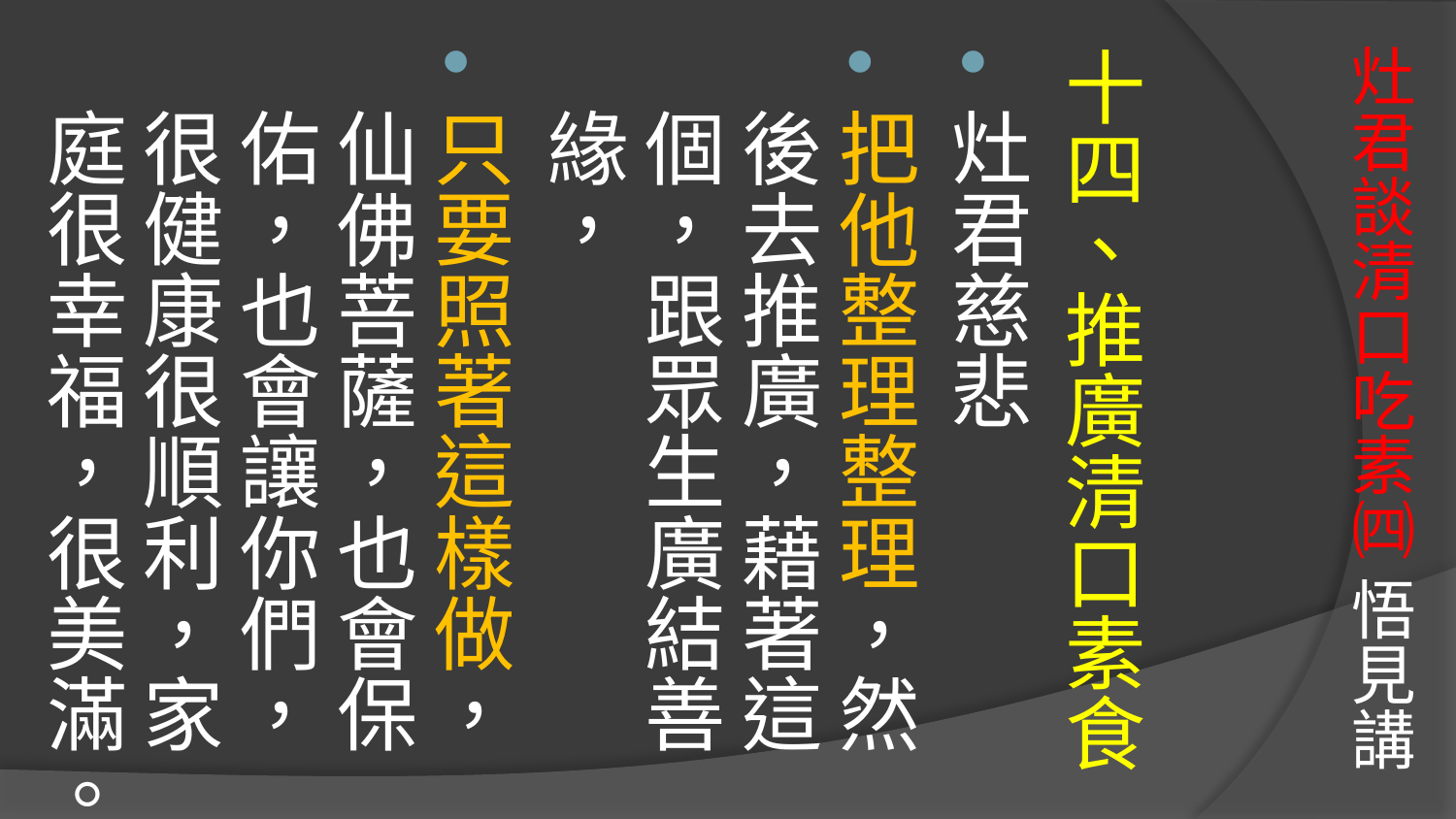

# 灶君談清口吃素㈣ 悟見講
十四、推廣清口素食
灶君慈悲
把他整理整理，然後去推廣，藉著這個，跟眾生廣結善緣，
只要照著這樣做，仙佛菩薩，也會保佑，也會讓你們，很健康很順利，家庭很幸福，很美滿。